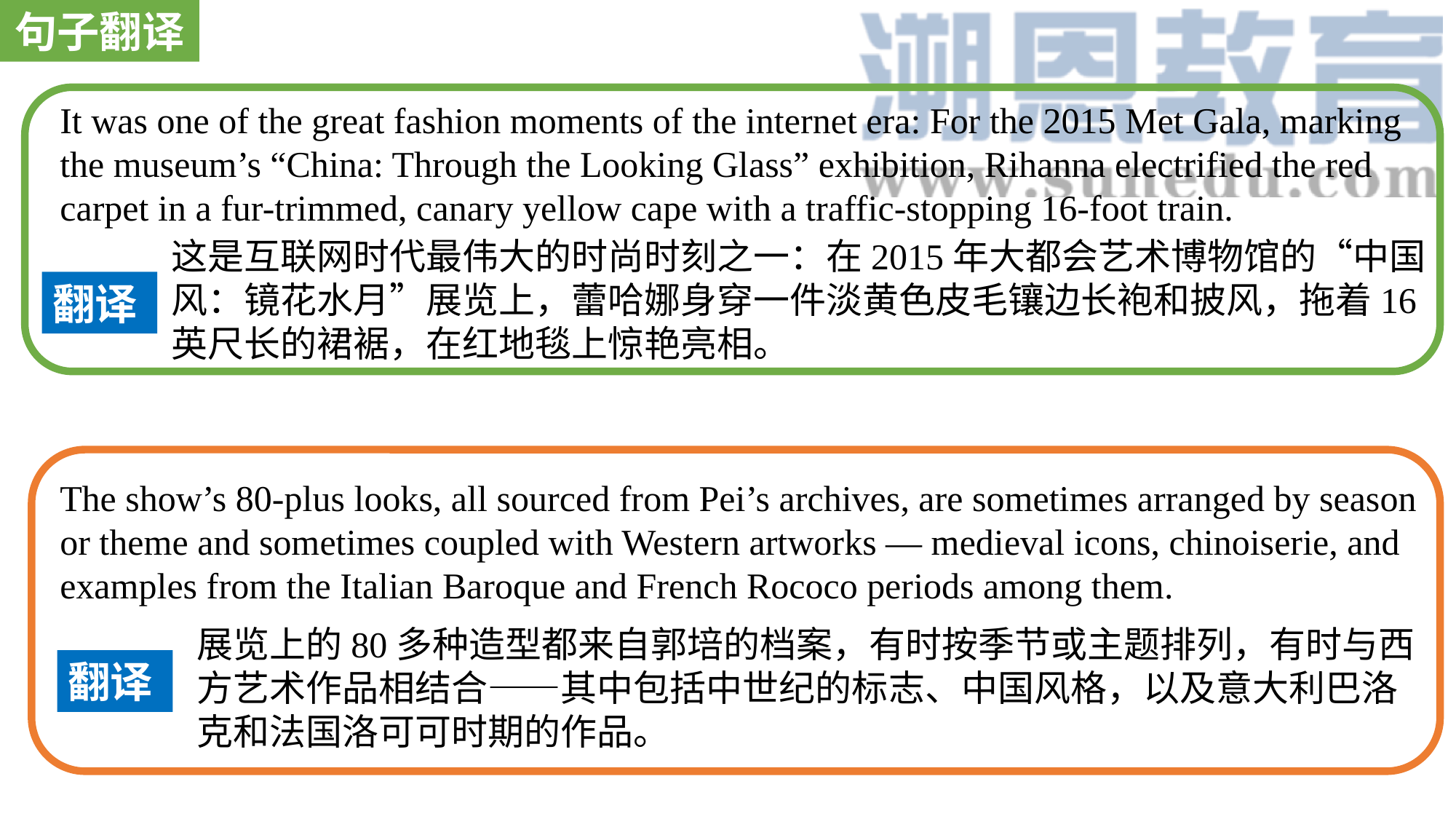

句子翻译

It was one of the great fashion moments of the internet era: For the 2015 Met Gala, marking the museum’s “China: Through the Looking Glass” exhibition, Rihanna electrified the red carpet in a fur-trimmed, canary yellow cape with a traffic-stopping 16-foot train.
这是互联网时代最伟大的时尚时刻之一：在2015年大都会艺术博物馆的“中国风：镜花水月”展览上，蕾哈娜身穿一件淡黄色皮毛镶边长袍和披风，拖着16英尺长的裙裾，在红地毯上惊艳亮相。
翻译

The show’s 80-plus looks, all sourced from Pei’s archives, are sometimes arranged by season or theme and sometimes coupled with Western artworks — medieval icons, chinoiserie, and examples from the Italian Baroque and French Rococo periods among them.
展览上的80多种造型都来自郭培的档案，有时按季节或主题排列，有时与西方艺术作品相结合——其中包括中世纪的标志、中国风格，以及意大利巴洛克和法国洛可可时期的作品。
翻译